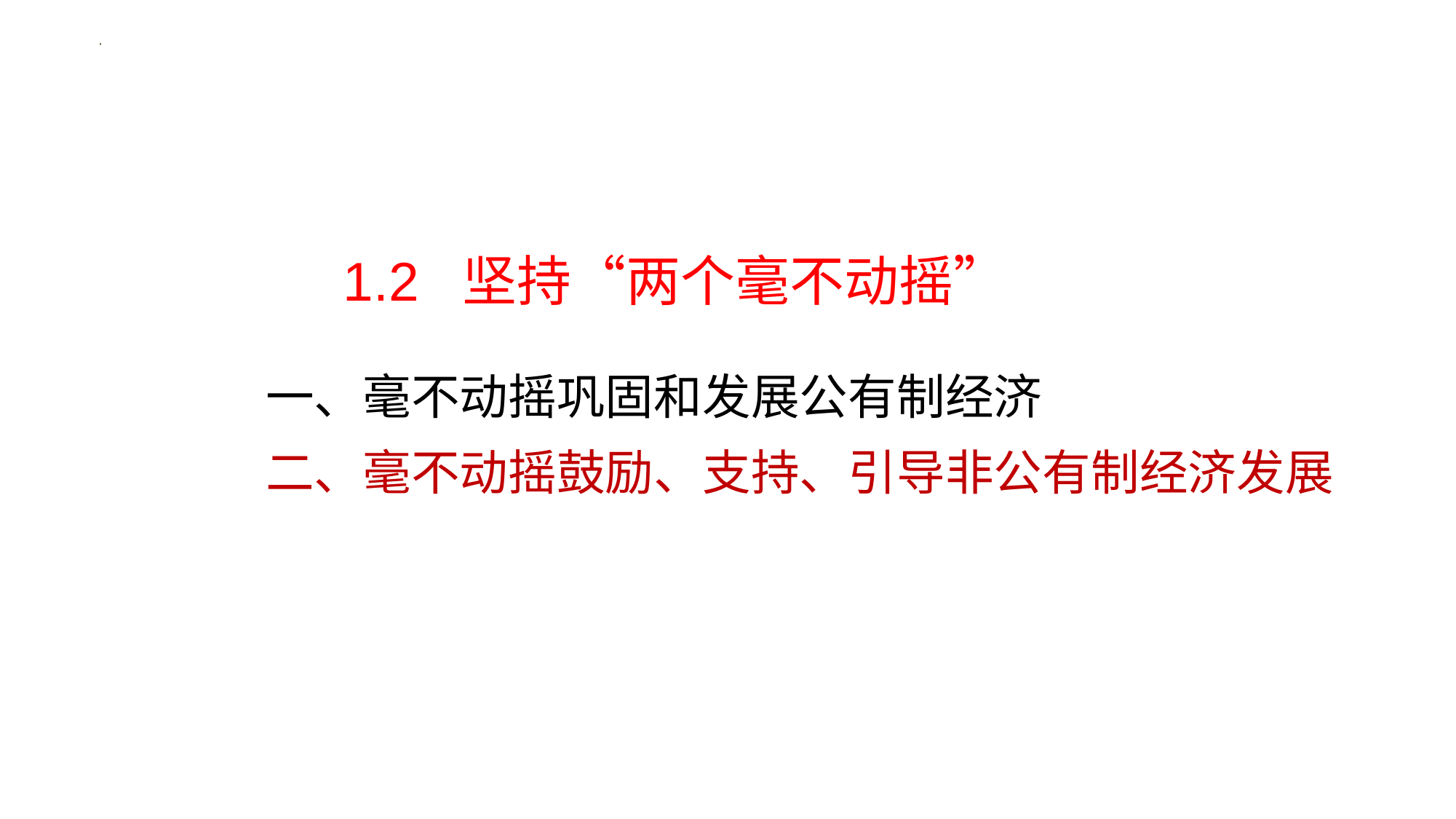

1.2  坚持“两个毫不动摇”
一、毫不动摇巩固和发展公有制经济
二、毫不动摇鼓励、支持、引导非公有制经济发展